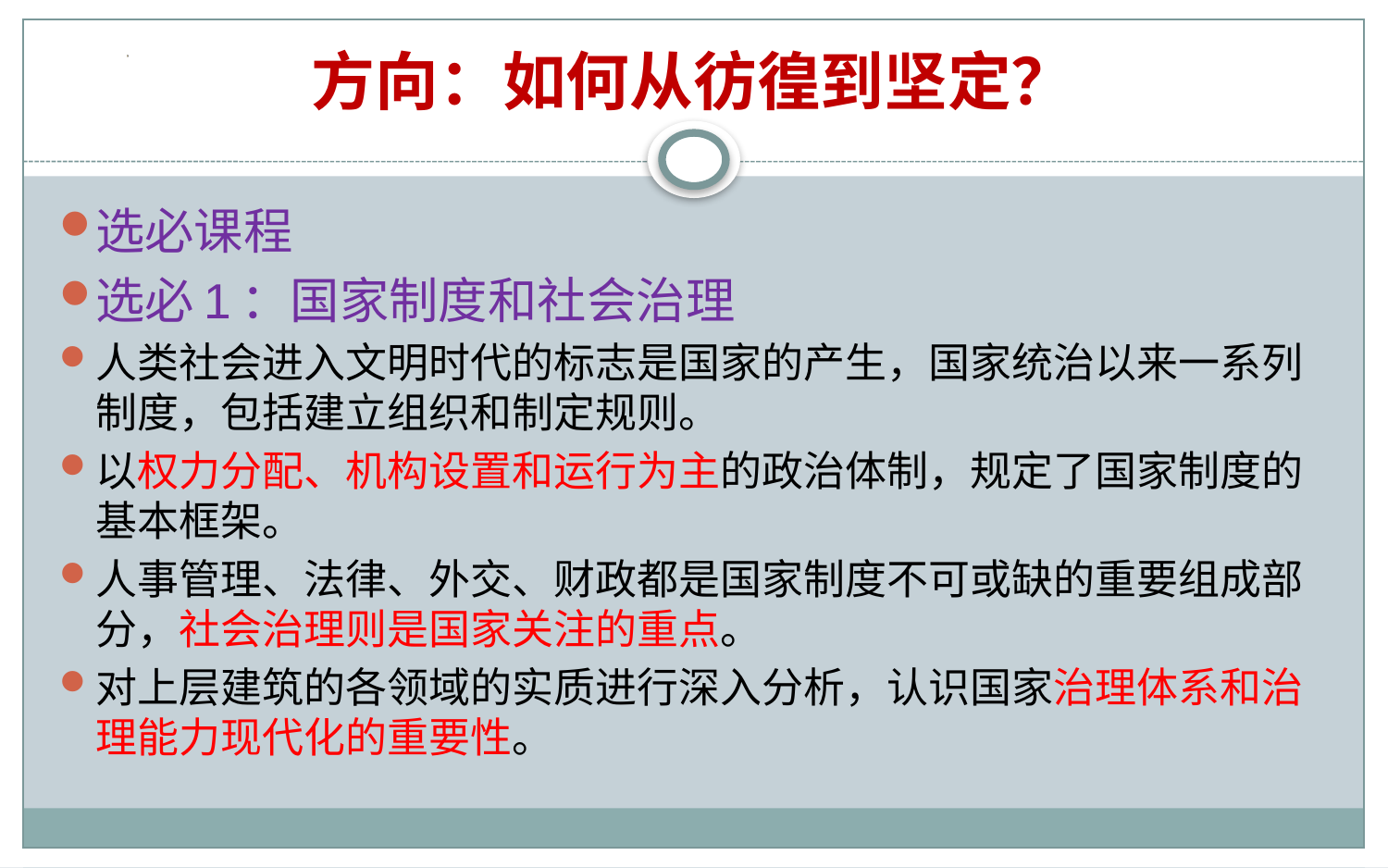

# 方向：如何从彷徨到坚定？
选必课程
选必1：国家制度和社会治理
人类社会进入文明时代的标志是国家的产生，国家统治以来一系列制度，包括建立组织和制定规则。
以权力分配、机构设置和运行为主的政治体制，规定了国家制度的基本框架。
人事管理、法律、外交、财政都是国家制度不可或缺的重要组成部分，社会治理则是国家关注的重点。
对上层建筑的各领域的实质进行深入分析，认识国家治理体系和治理能力现代化的重要性。